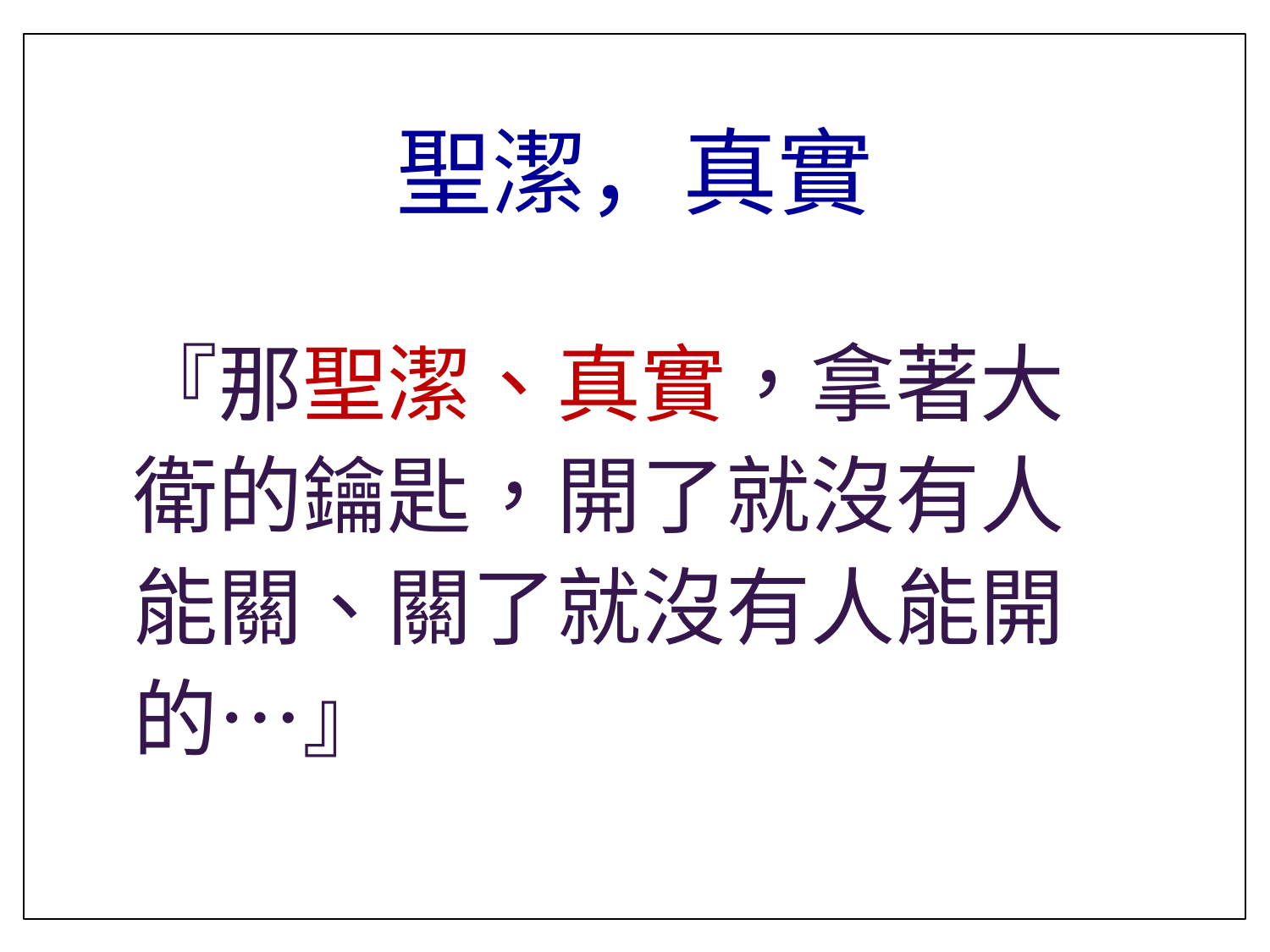

# 聖潔，真實
『那聖潔、真實，拿著大衛的鑰匙，開了就沒有人能關、關了就沒有人能開的…』